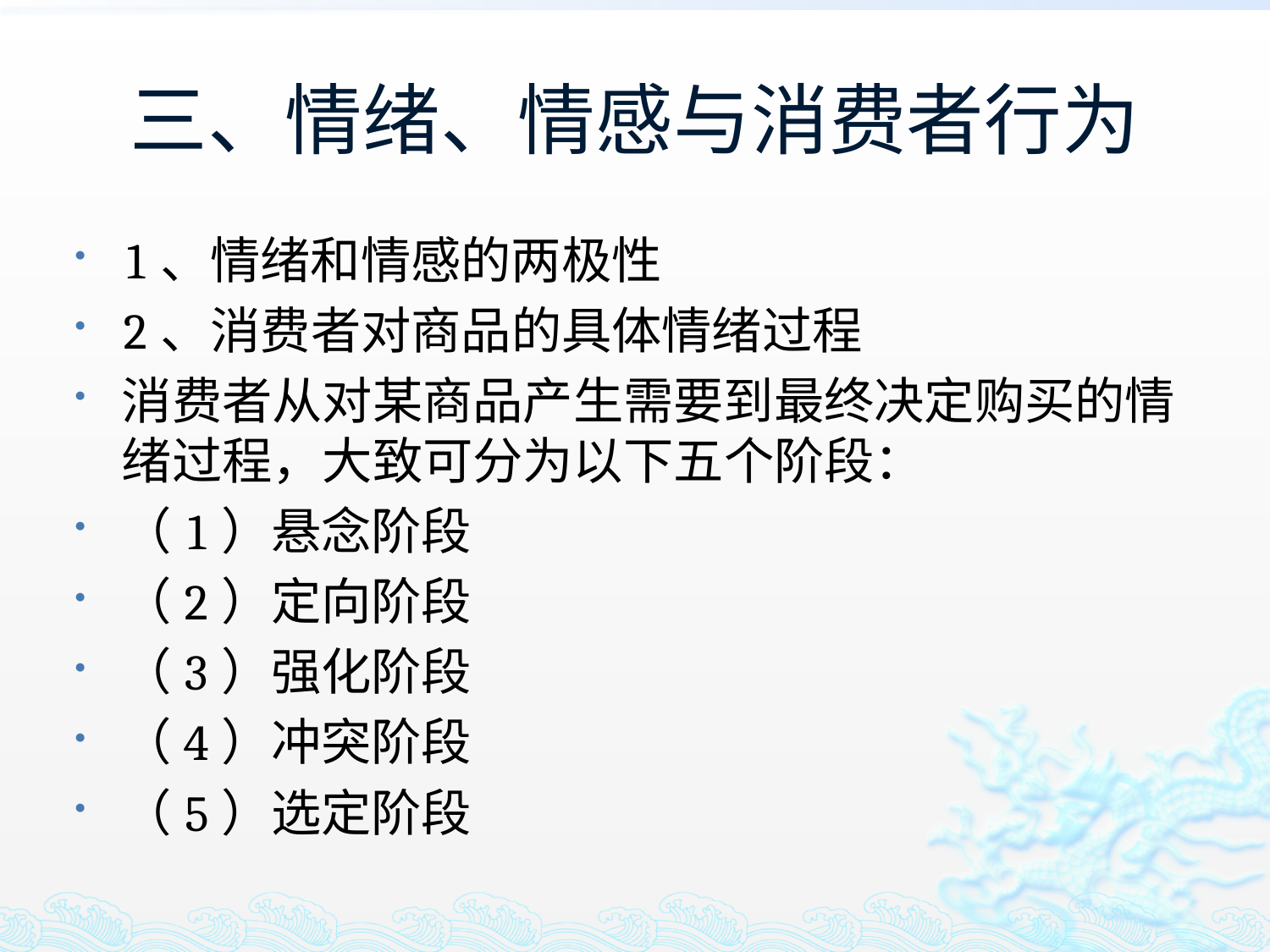

# 三、情绪、情感与消费者行为
1、情绪和情感的两极性
2、消费者对商品的具体情绪过程
消费者从对某商品产生需要到最终决定购买的情绪过程，大致可分为以下五个阶段：
（1）悬念阶段
（2）定向阶段
（3）强化阶段
（4）冲突阶段
（5）选定阶段